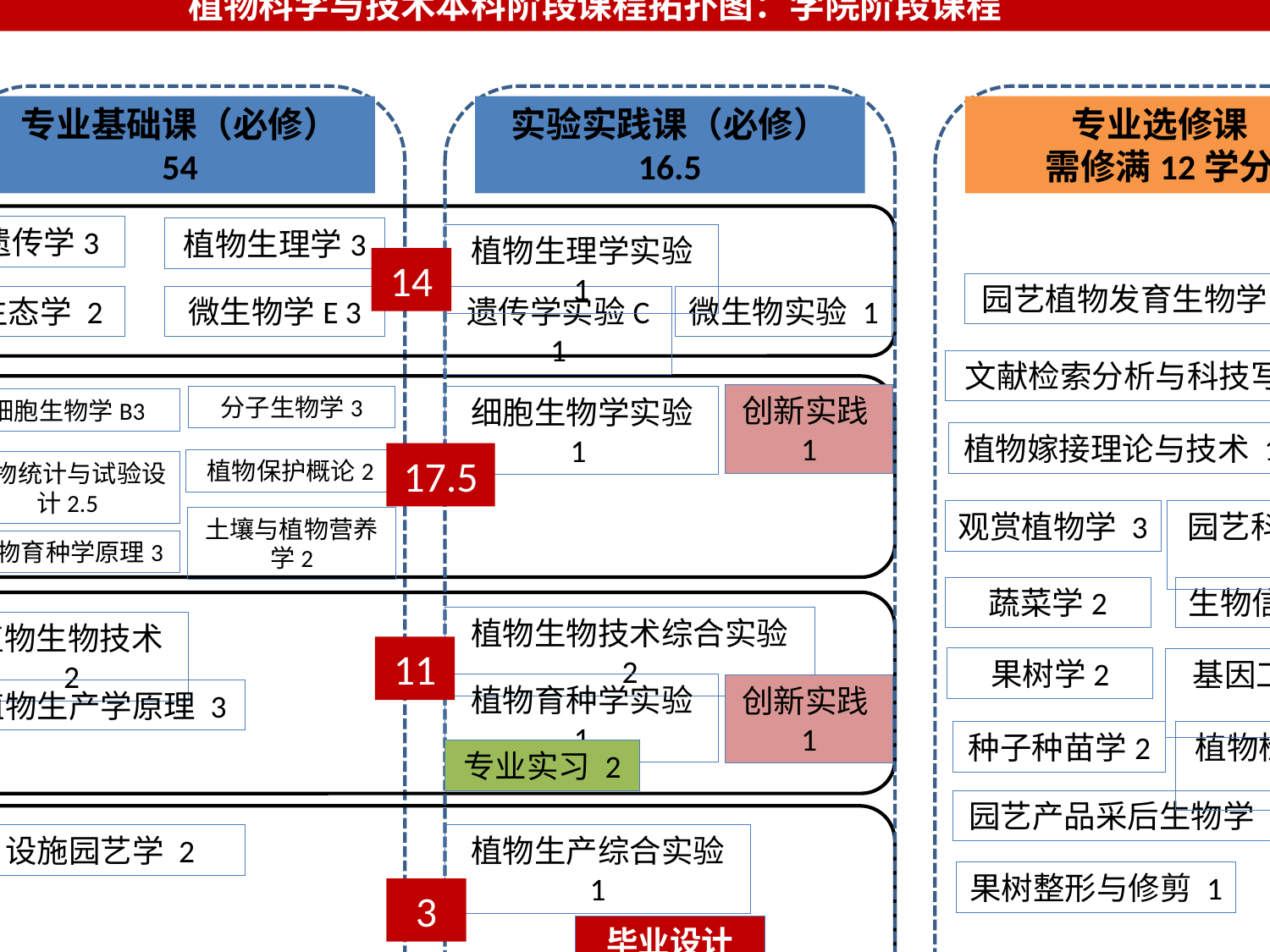

植物科学与技术本科阶段课程拓扑图：学院阶段课程

专业基础课（必修）
54
实验实践课（必修）
16.5
专业选修课
需修满12学分
通识

遗传学3
植物生理学3
植物生理学实验 1
14
园艺植物发育生物学 2
生态学 2
微生物学E 3
遗传学实验C 1
微生物实验 1
文献检索分析与科技写作 2

创新实践1
分子生物学3
细胞生物学实验 1
细胞生物学B3
植物嫁接理论与技术 1
12
17.5
植物保护概论2
生物统计与试验设计2.5
通识课程
观赏植物学 3
园艺科学进展2
土壤与植物营养学2
植物育种学原理3
蔬菜学2
生物信息学 2

植物生物技术综合实验 2
植物生物技术2
11
通识课程
果树学2
基因工程原理 2
植物育种学实验 1
创新实践1
植物生产学原理 3
种子种苗学2
植物检疫学2
专业实习 2
园艺产品采后生物学 2

设施园艺学 2
植物生产综合实验 1
个性化课程10
果树整形与修剪 1
3
毕业设计（论文） （植物科学与技术） 10

10